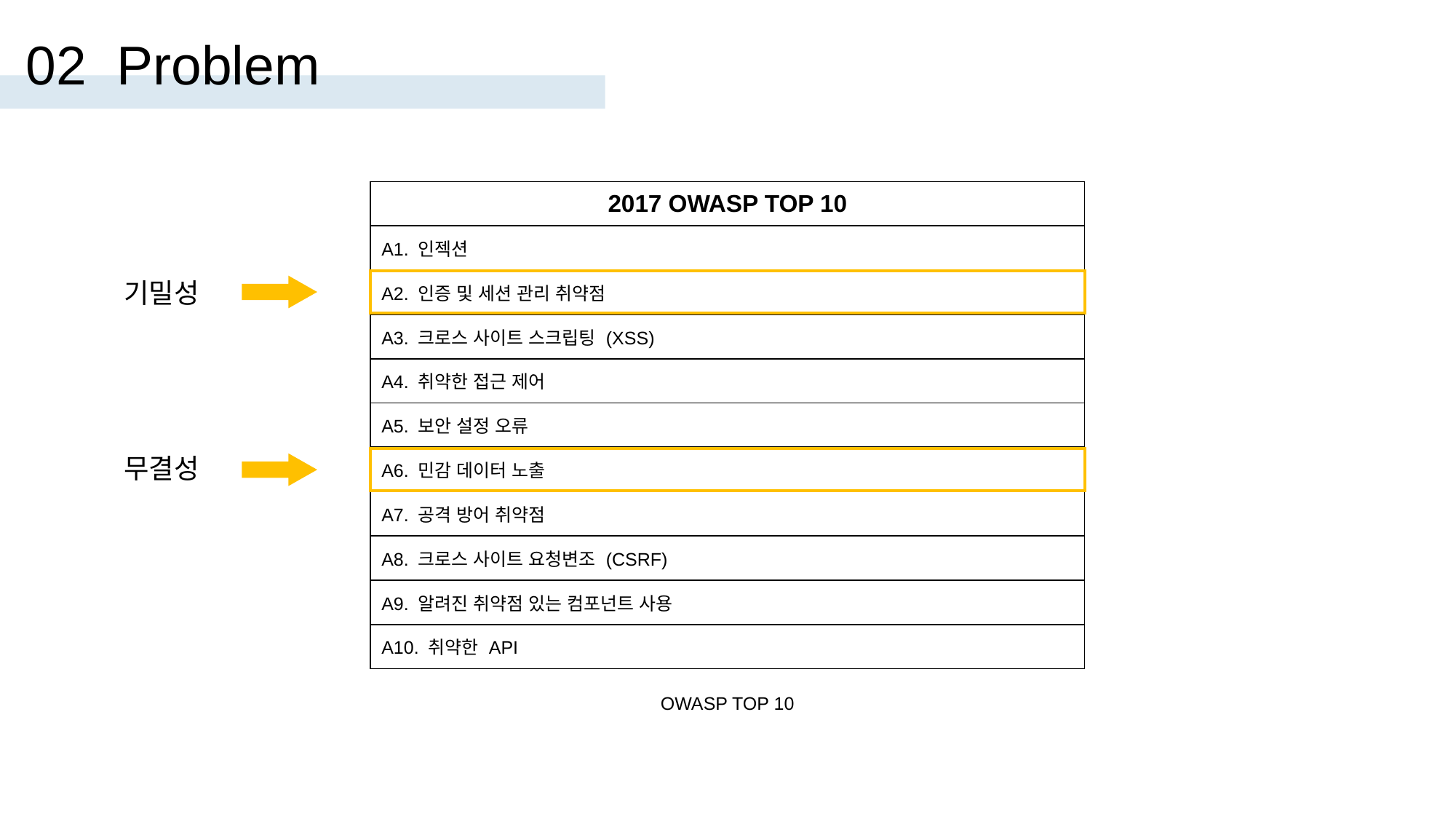

02  Problem

| 2017 OWASP TOP 10 |
| --- |
| A1. 인젝션 |
| A2. 인증 및 세션 관리 취약점 |
| A3. 크로스 사이트 스크립팅 (XSS) |
| A4. 취약한 접근 제어 |
| A5. 보안 설정 오류 |
| A6. 민감 데이터 노출 |
| A7. 공격 방어 취약점 |
| A8. 크로스 사이트 요청변조 (CSRF) |
| A9. 알려진 취약점 있는 컴포넌트 사용 |
| A10. 취약한 API |
기밀성

무결성

OWASP TOP 10